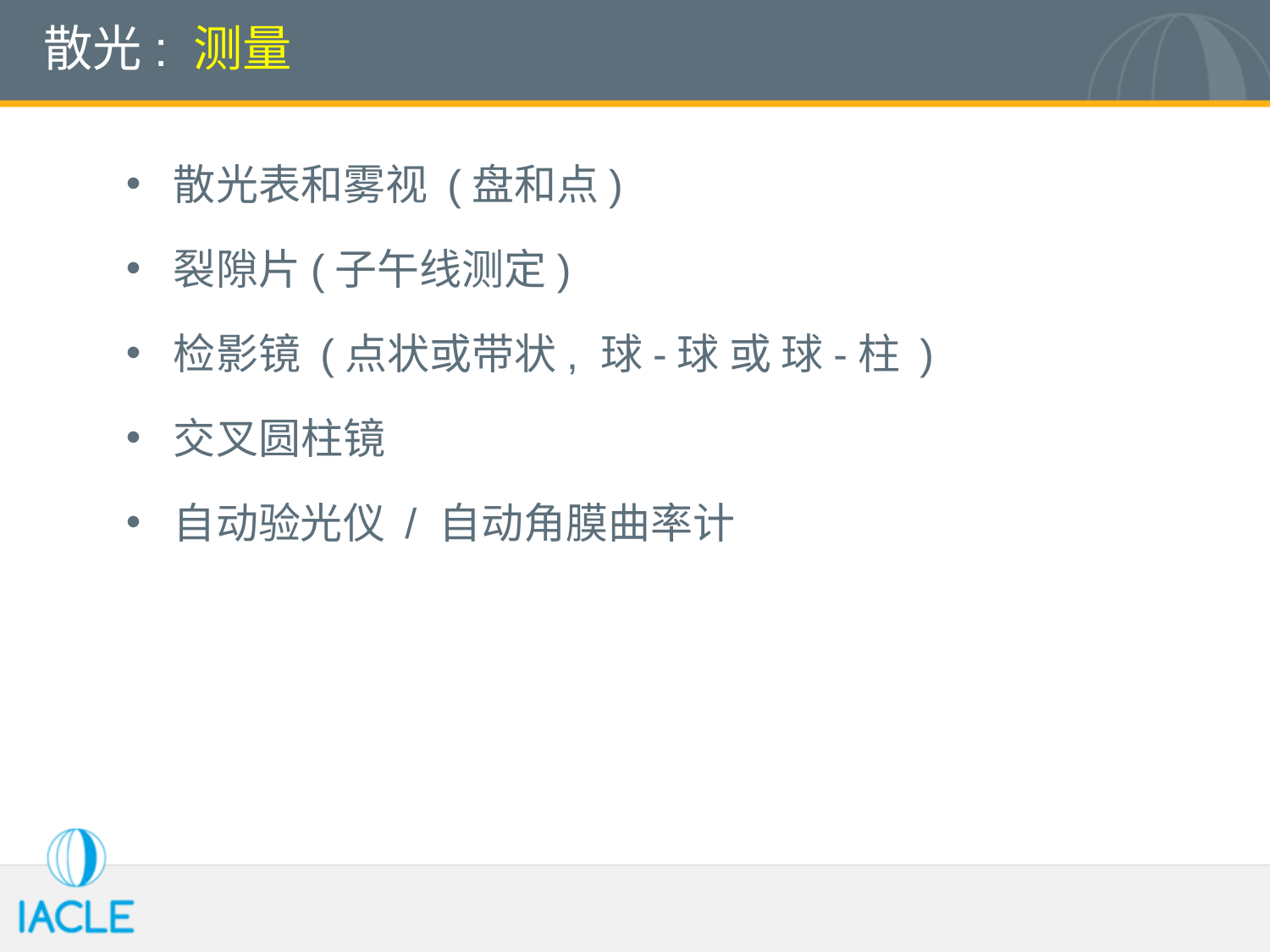

# 散光: 测量

散光表和雾视 (盘和点)
裂隙片(子午线测定)
检影镜 (点状或带状, 球-球 或 球-柱 )
交叉圆柱镜
自动验光仪 / 自动角膜曲率计